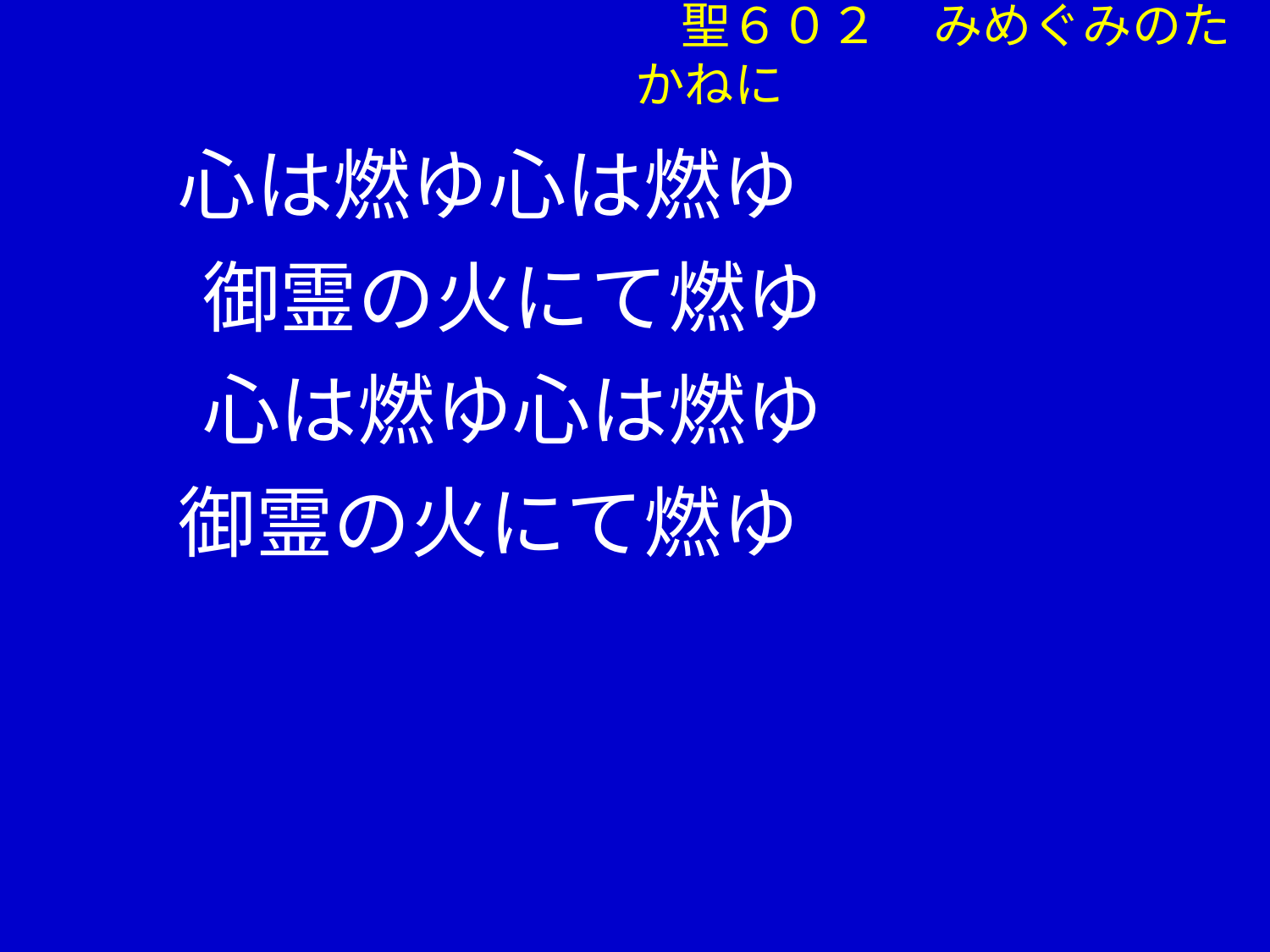

聖６０２     みめぐみのたかねに
   心は燃ゆ心は燃ゆ
　 御霊の火にて燃ゆ
　 心は燃ゆ心は燃ゆ
   御霊の火にて燃ゆ